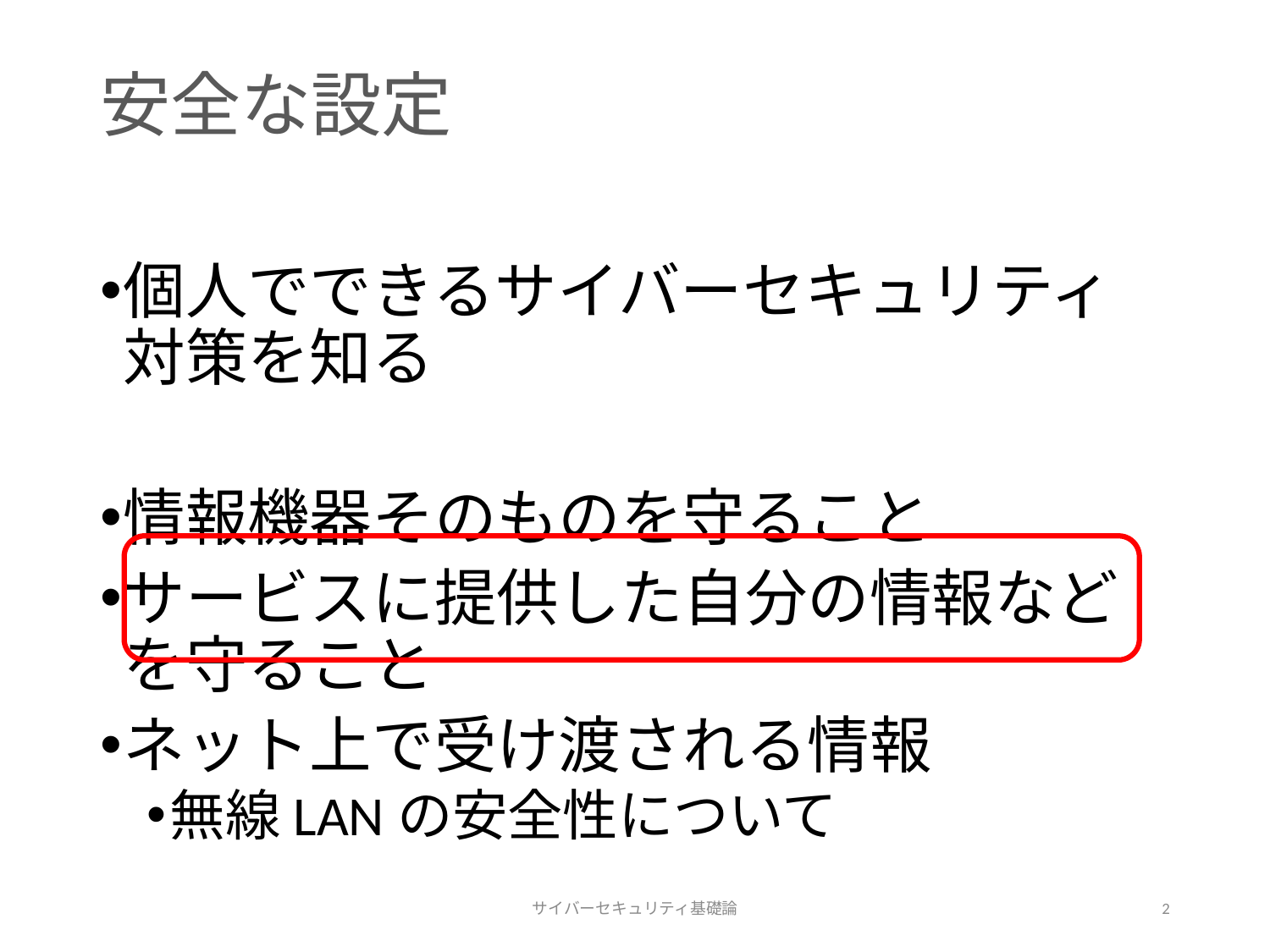

# 安全な設定
個人でできるサイバーセキュリティ対策を知る

情報機器そのものを守ること
サービスに提供した自分の情報などを守ること
ネット上で受け渡される情報
無線LANの安全性について

サイバーセキュリティ基礎論
2